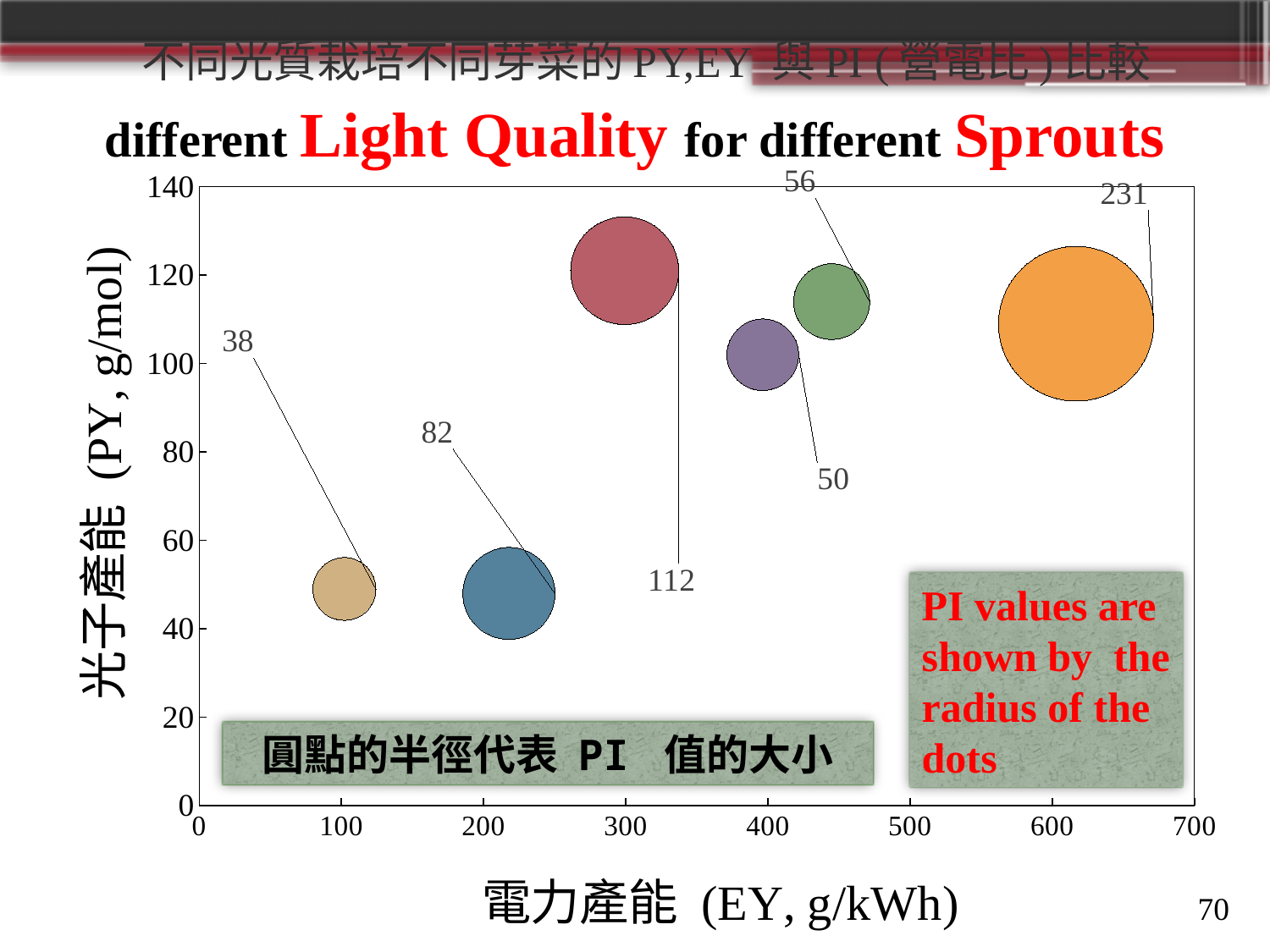

# 不同光質栽培不同芽菜的PY,EY 與PI (營電比)比較
different Light Quality for different Sprouts

### Chart

| Category |  |
|---|---|
PI values are shown by  the radius of the dots
圓點的半徑代表 PI 值的大小
70